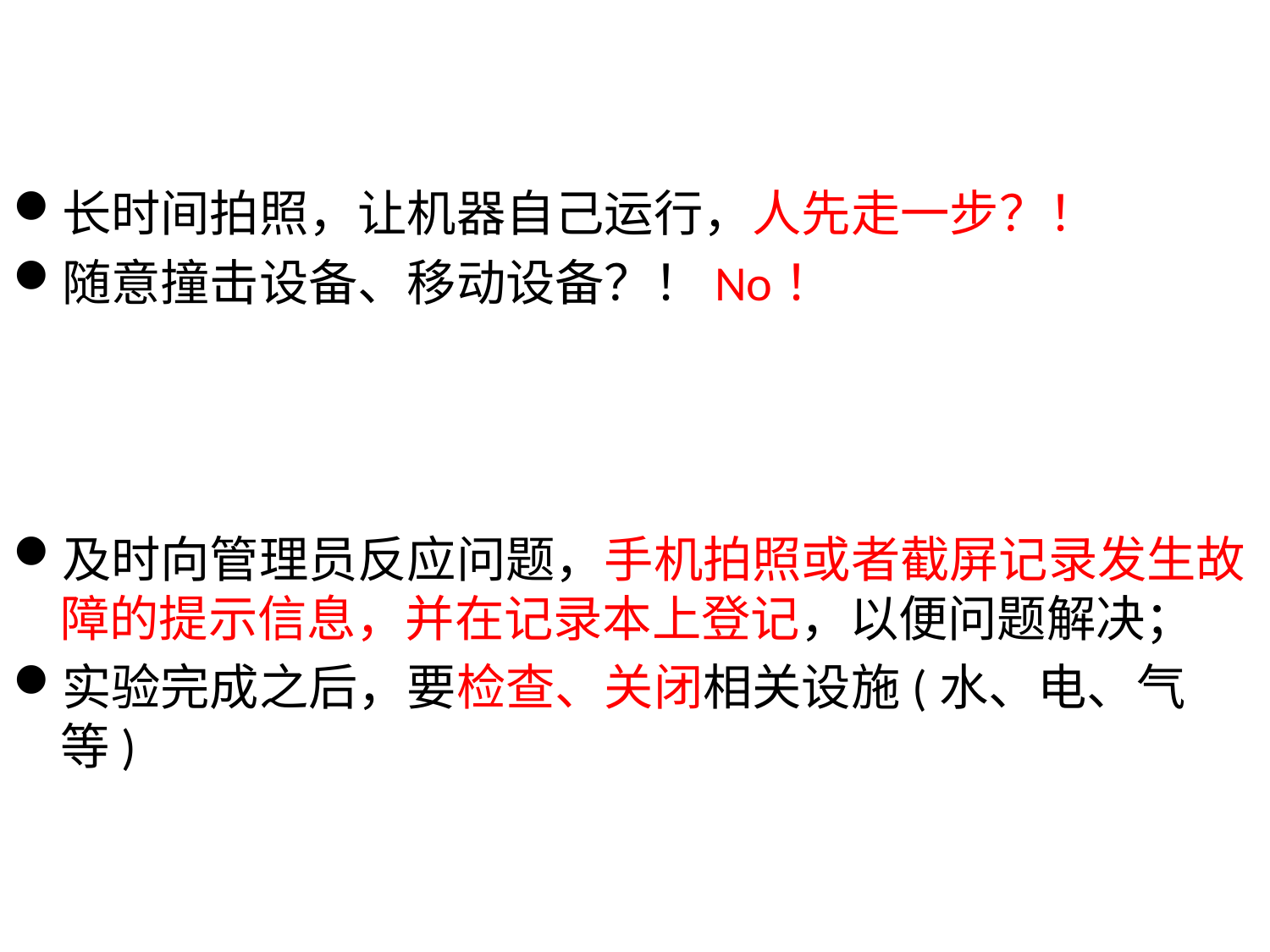

长时间拍照，让机器自己运行，人先走一步？！
随意撞击设备、移动设备？！No！

及时向管理员反应问题，手机拍照或者截屏记录发生故障的提示信息，并在记录本上登记，以便问题解决；
实验完成之后，要检查、关闭相关设施(水、电、气等)

9